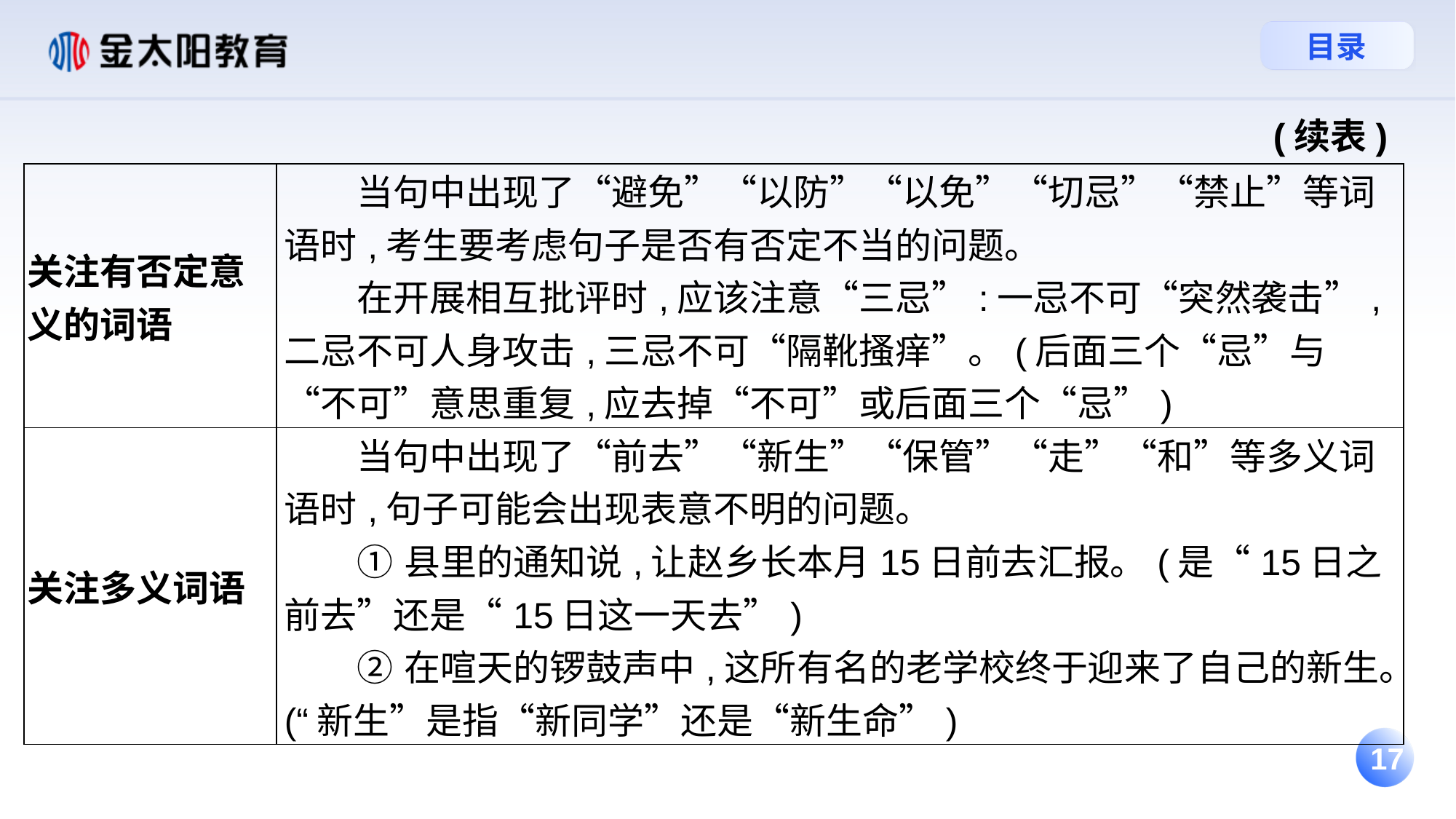

(续表)
| 关注有否定意义的词语 | 当句中出现了“避免”“以防”“以免”“切忌”“禁止”等词语时,考生要考虑句子是否有否定不当的问题。 在开展相互批评时,应该注意“三忌”:一忌不可“突然袭击”,二忌不可人身攻击,三忌不可“隔靴搔痒”。(后面三个“忌”与“不可”意思重复,应去掉“不可”或后面三个“忌”) |
| --- | --- |
| 关注多义词语 | 当句中出现了“前去”“新生”“保管”“走”“和”等多义词语时,句子可能会出现表意不明的问题。 ①县里的通知说,让赵乡长本月15日前去汇报。(是“15日之前去”还是“15日这一天去”) ②在喧天的锣鼓声中,这所有名的老学校终于迎来了自己的新生。(“新生”是指“新同学”还是“新生命”) |